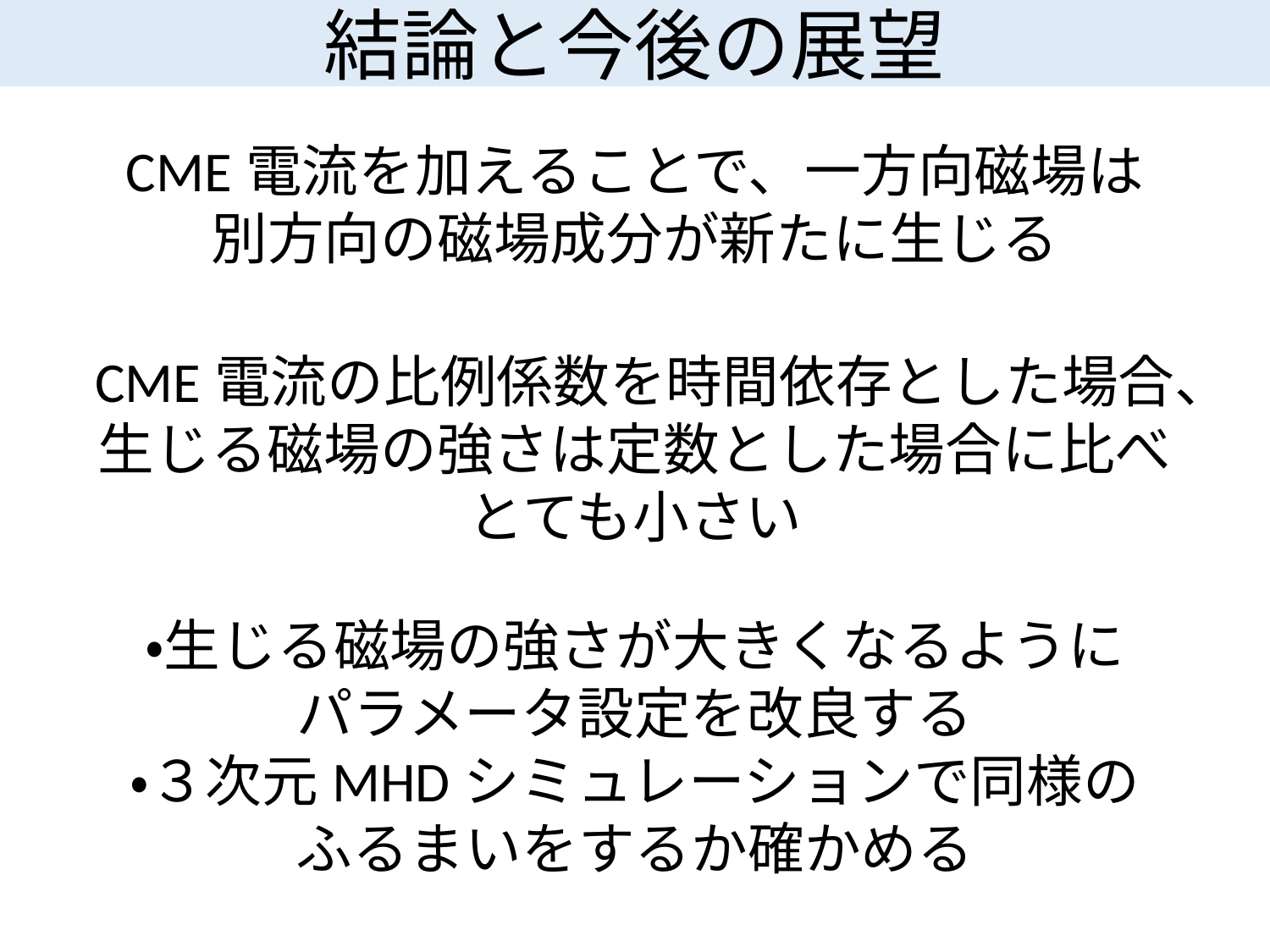

結論と今後の展望
CME電流を加えることで、一方向磁場は
別方向の磁場成分が新たに生じる
CME電流の比例係数を時間依存とした場合、
生じる磁場の強さは定数とした場合に比べとても小さい
・生じる磁場の強さが大きくなるように
パラメータ設定を改良する
・３次元MHDシミュレーションで同様のふるまいをするか確かめる